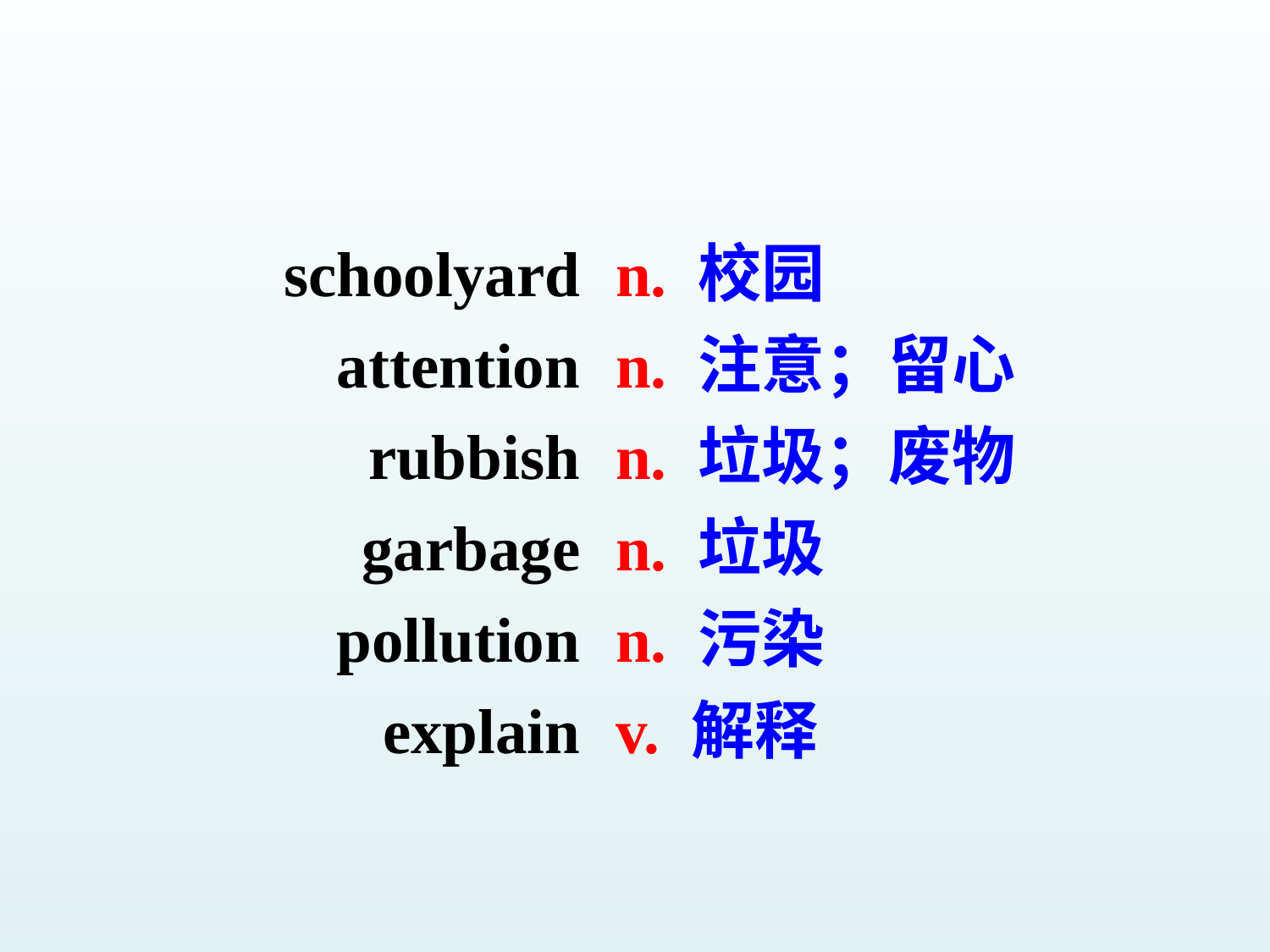

schoolyard
attention
rubbish
garbage
pollution
explain
n. 校园
n. 注意；留心
n. 垃圾；废物
n. 垃圾
n. 污染
v. 解释